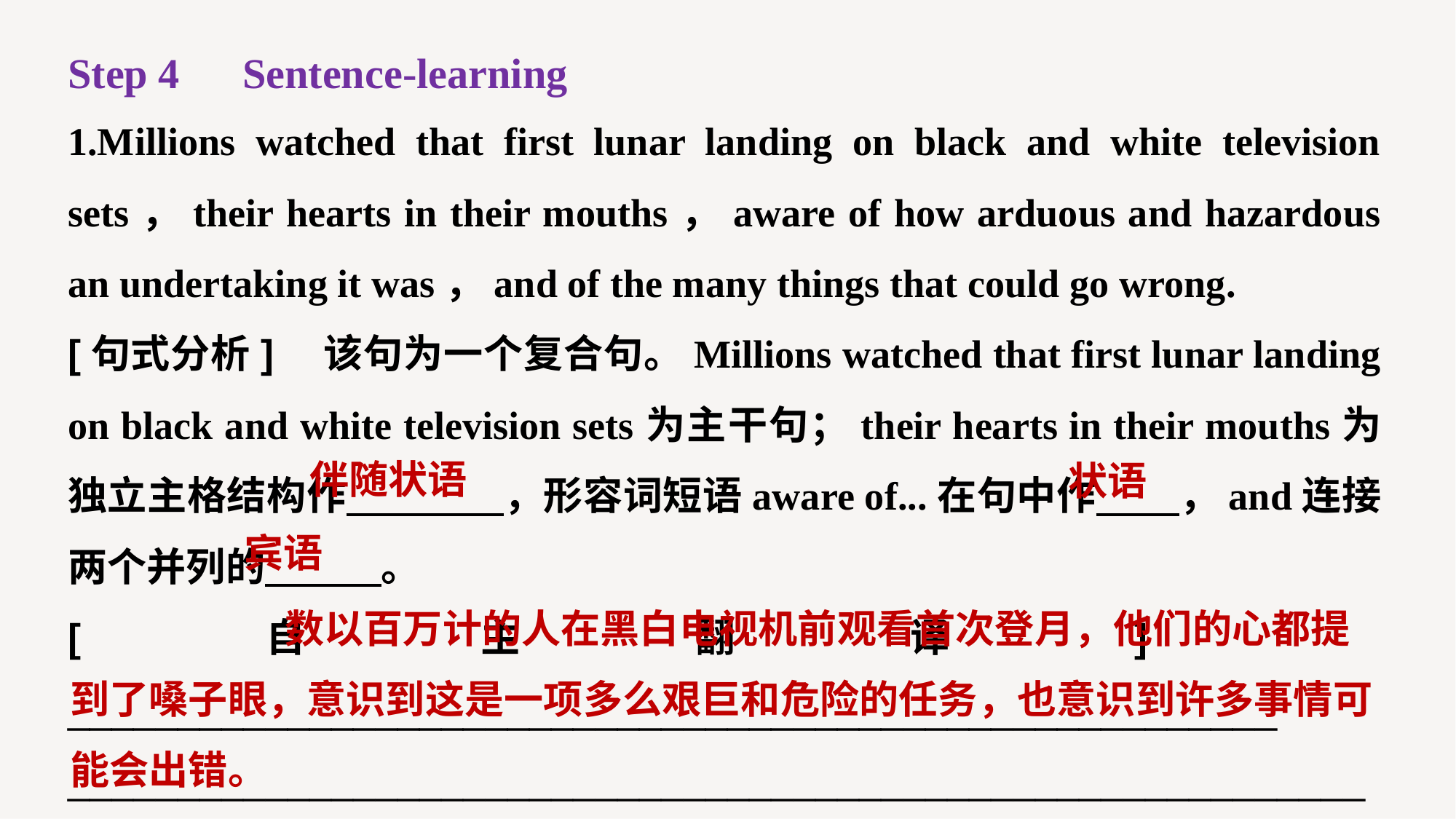

Step 4　Sentence-learning
1.Millions watched that first lunar landing on black and white television sets，their hearts in their mouths，aware of how arduous and hazardous an undertaking it was，and of the many things that could go wrong.
[句式分析]　该句为一个复合句。Millions watched that first lunar landing on black and white television sets为主干句；their hearts in their mouths为独立主格结构作                 ，形容词短语aware of...在句中作         ，and连接两个并列的             。
[自主翻译]　_______________________________________________________
____________________________________________________________________________
伴随状语
状语
宾语
                       数以百万计的人在黑白电视机前观看首次登月，他们的心都提到了嗓子眼，意识到这是一项多么艰巨和危险的任务，也意识到许多事情可能会出错。